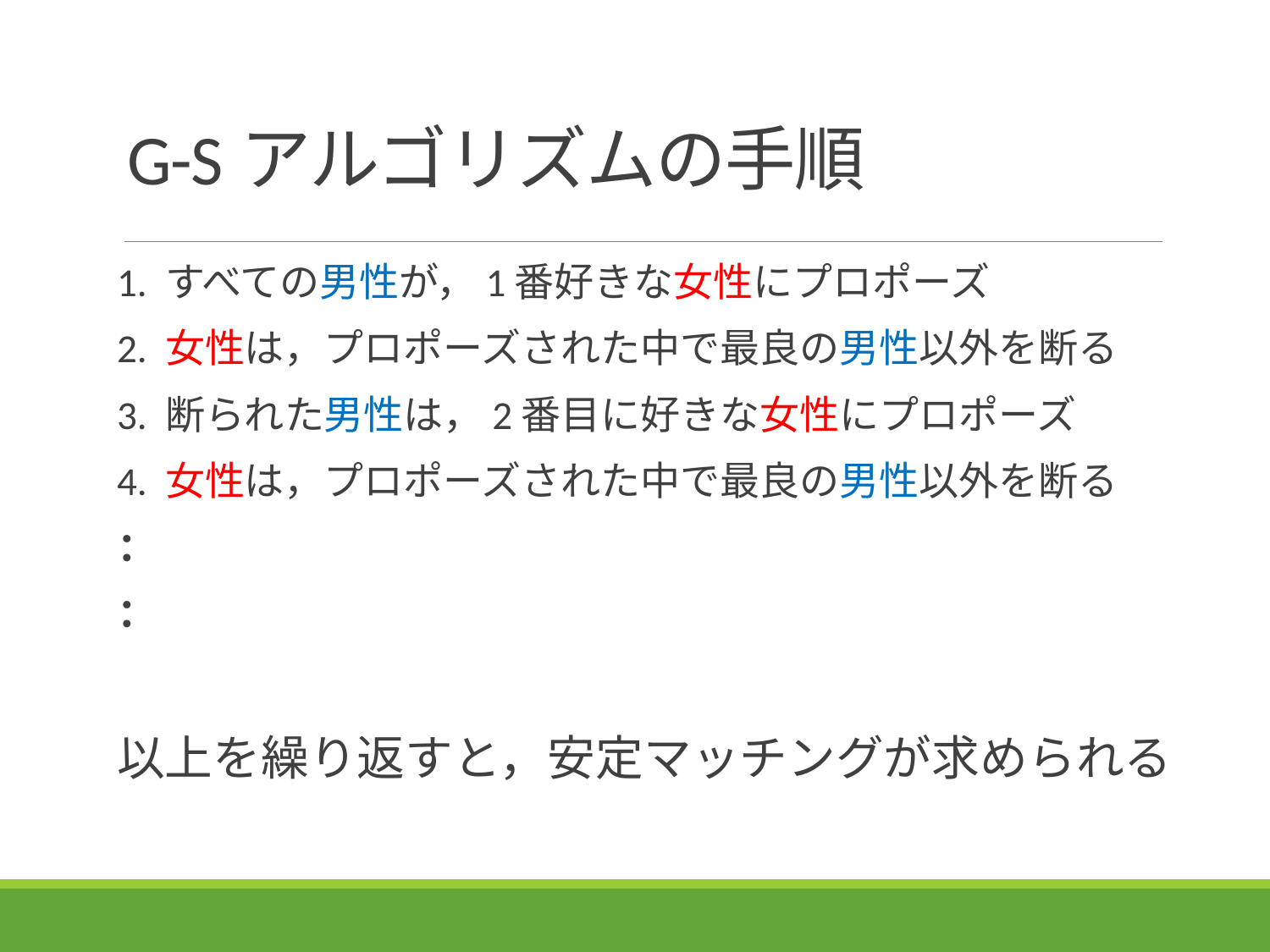

# G-Sアルゴリズムの手順
1. すべての男性が，1番好きな女性にプロポーズ
2. 女性は，プロポーズされた中で最良の男性以外を断る
3. 断られた男性は，2番目に好きな女性にプロポーズ
4. 女性は，プロポーズされた中で最良の男性以外を断る
：
：

以上を繰り返すと，安定マッチングが求められる